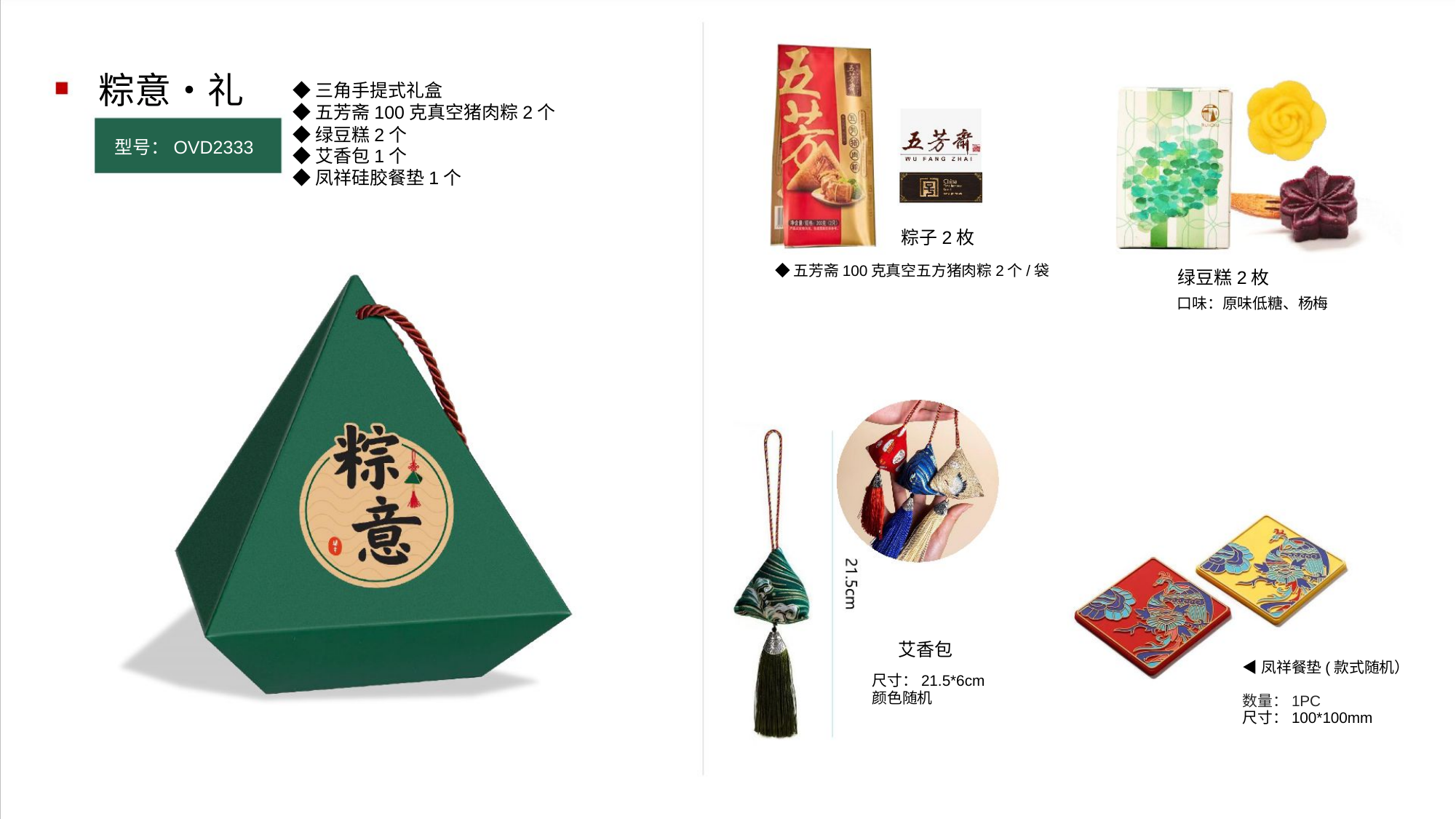

粽意•礼
◆三角手提式礼盒
◆五芳斋100克真空猪肉粽2个
◆绿豆糕2个
型号：OVD2333

◆艾香包1个
◆凤祥硅胶餐垫1个
粽子2枚
◆五芳斋100克真空五方猪肉粽2个/袋
绿豆糕2枚
口味：原味低糖、杨梅
艾香包
◀凤祥餐垫(款式随机）
尺寸：21.5*6cm
颜色随机
数量：1PC
尺寸：100*100mm